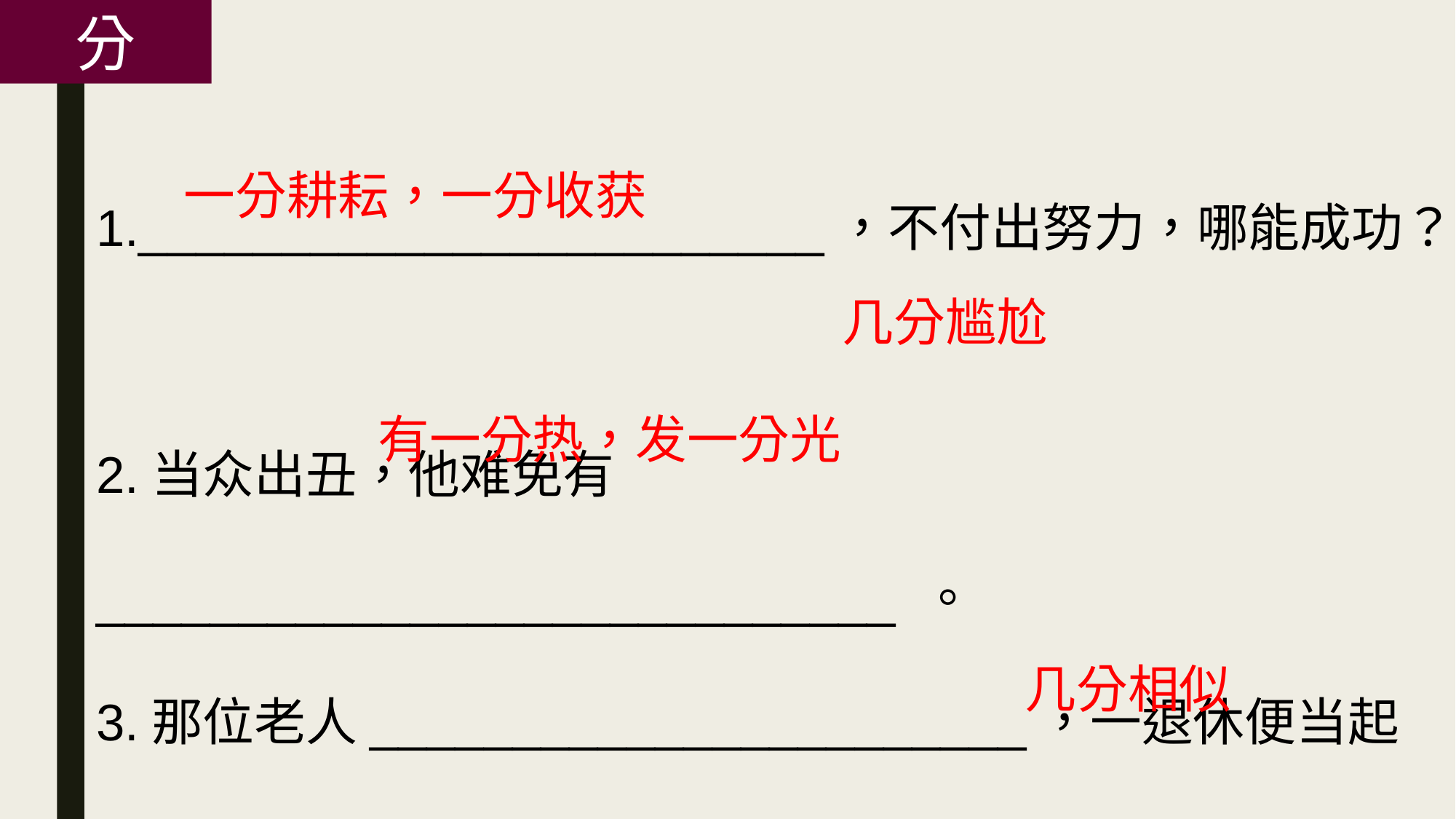

分
1.________________________，不付出努力，哪能成功？
2.当众出丑，他难免有____________________________ 。
3.那位老人_______________________，一退休便当起了义务
   交通管理员 。
4.在这几位世界冠军身上，我们看到了______________之处。
一分耕耘，一分收获
几分尴尬
有一分热，发一分光
几分相似